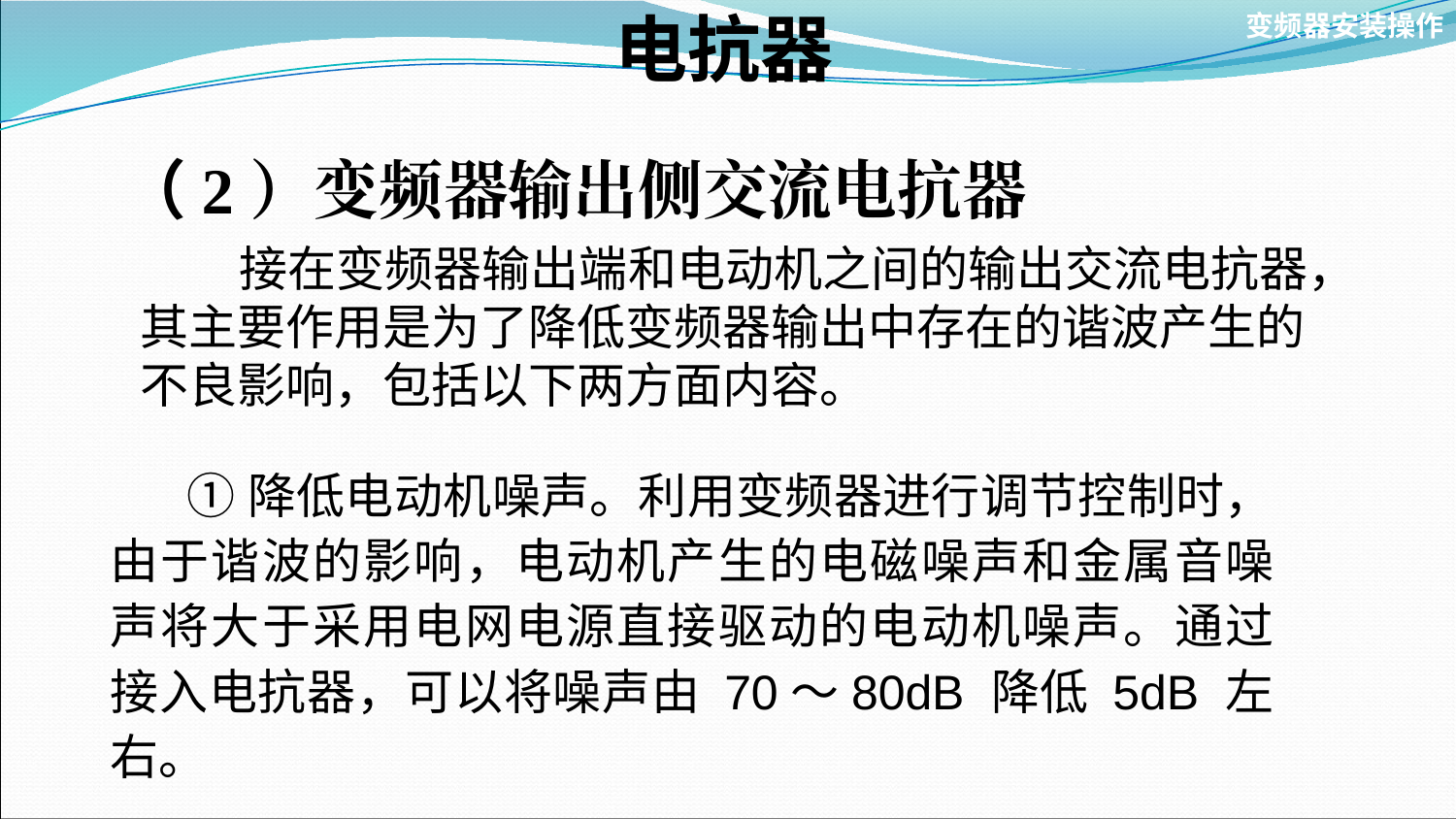

# 电抗器
变频器安装操作
（2）变频器输出侧交流电抗器
        接在变频器输出端和电动机之间的输出交流电抗器，其主要作用是为了降低变频器输出中存在的谐波产生的不良影响，包括以下两方面内容。
   ①降低电动机噪声。利用变频器进行调节控制时，由于谐波的影响，电动机产生的电磁噪声和金属音噪声将大于采用电网电源直接驱动的电动机噪声。通过接入电抗器，可以将噪声由 70～80dB 降低 5dB 左右。
10